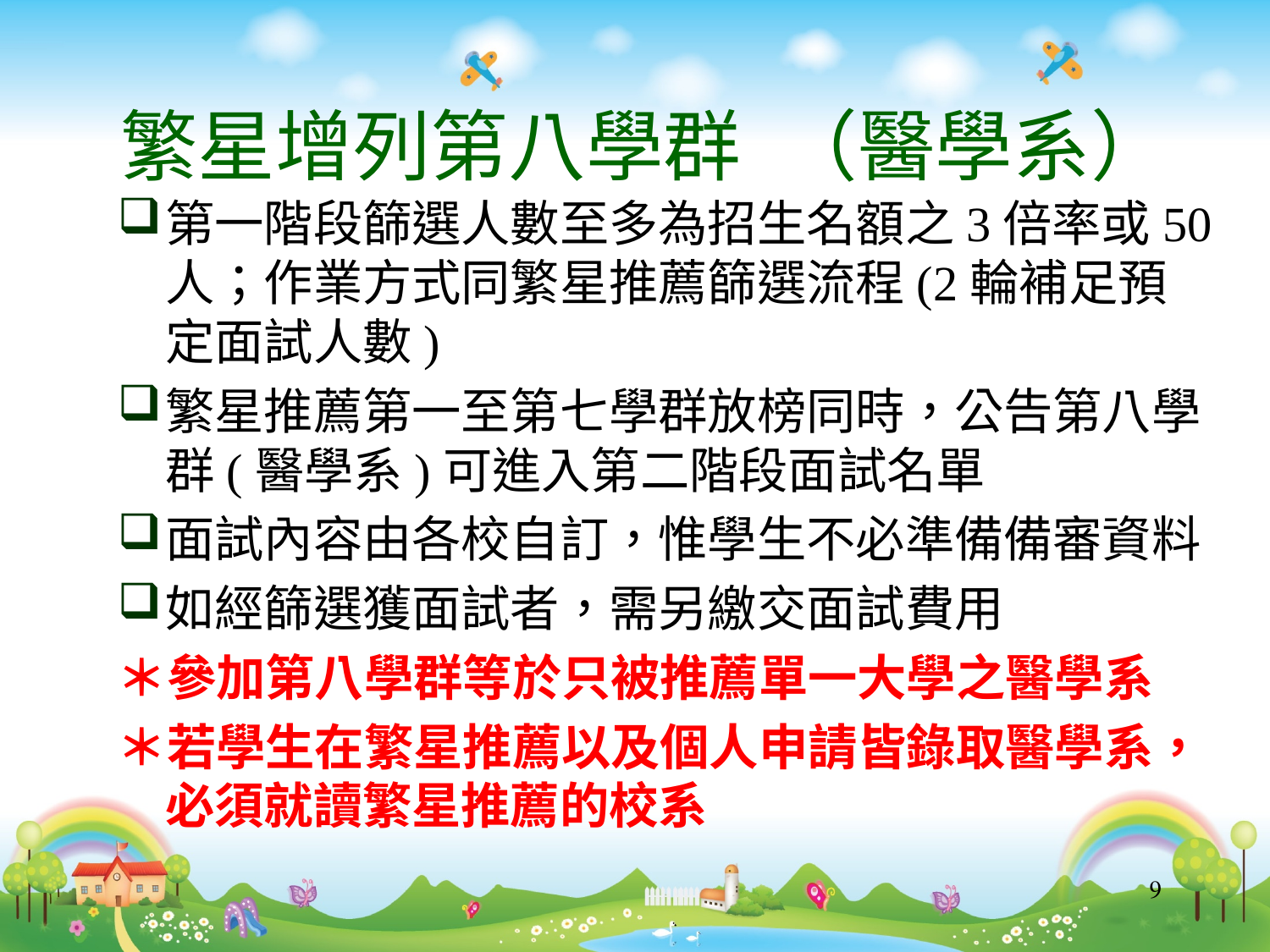

繁星增列第八學群 （醫學系）
第一階段篩選人數至多為招生名額之3倍率或50人；作業方式同繁星推薦篩選流程(2輪補足預定面試人數)
繁星推薦第一至第七學群放榜同時，公告第八學群(醫學系)可進入第二階段面試名單
面試內容由各校自訂，惟學生不必準備備審資料
如經篩選獲面試者，需另繳交面試費用
＊參加第八學群等於只被推薦單一大學之醫學系
＊若學生在繁星推薦以及個人申請皆錄取醫學系，必須就讀繁星推薦的校系
9